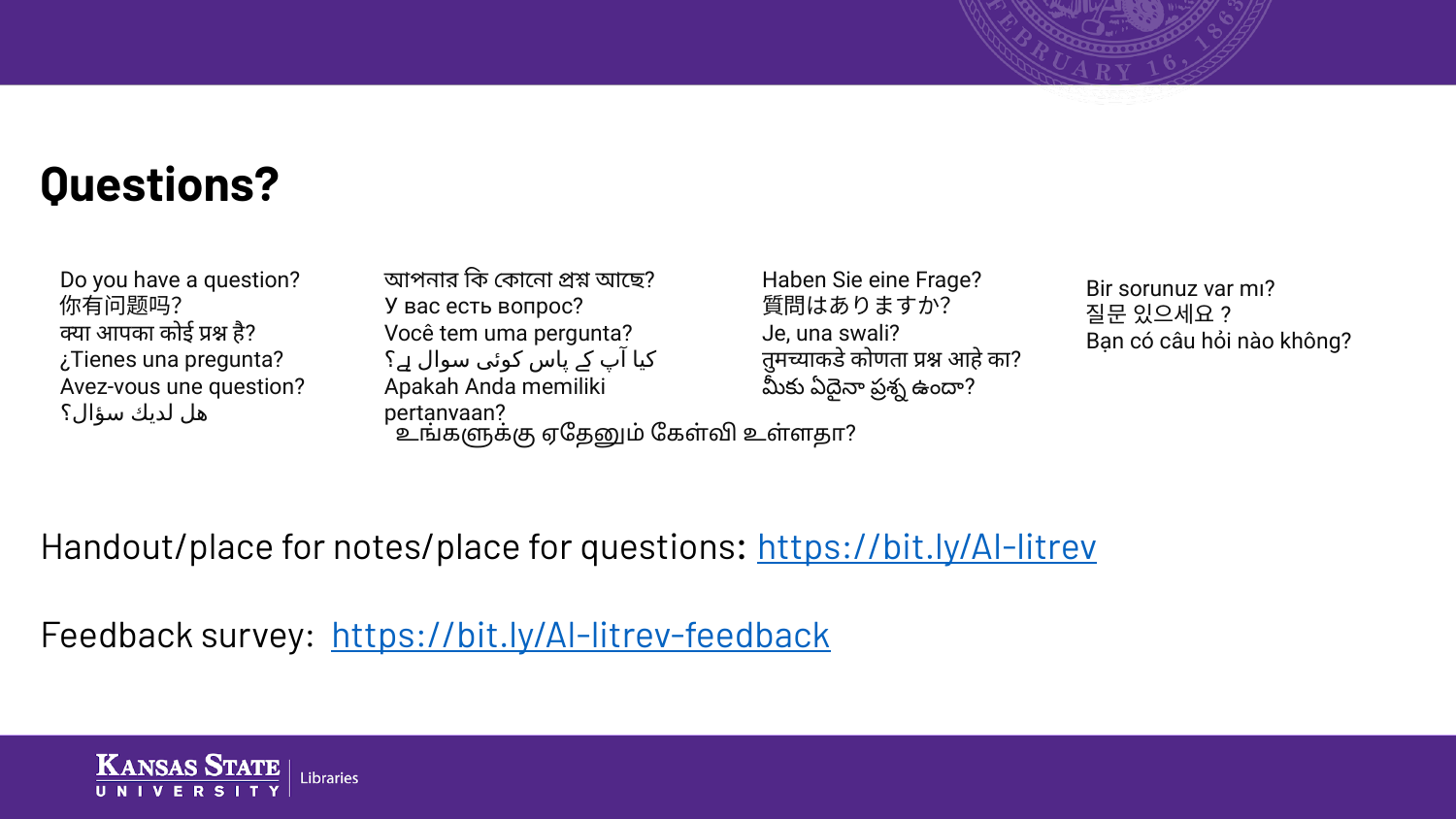

Questions?

Handout/place for notes/place for questions: https://bit.ly/AI-litrev

Feedback survey:  https://bit.ly/AI-litrev-feedback
Do you have a question?
你有问题吗？
क्या आपका कोई प्रश्न है?
¿Tienes una pregunta?
Avez-vous une question?
هل لديك سؤال؟

আপনার কি কোনো প্রশ্ন আছে?
У вас есть вопрос?
Você tem uma pergunta?
کیا آپ کے پاس کوئی سوال ہے؟
Apakah Anda memiliki pertanyaan?

Haben Sie eine Frage?
質問はありますか？
Je, una swali?
तुमच्याकडे कोणता प्रश्न आहे का?
మీకు ఏదైనా ప్రశ్న ఉందా?

Bir sorunuz var mı?
질문 있으세요?
Bạn có câu hỏi nào không?

உங்களுக்கு ஏதேனும் கேள்வி உள்ளதா?